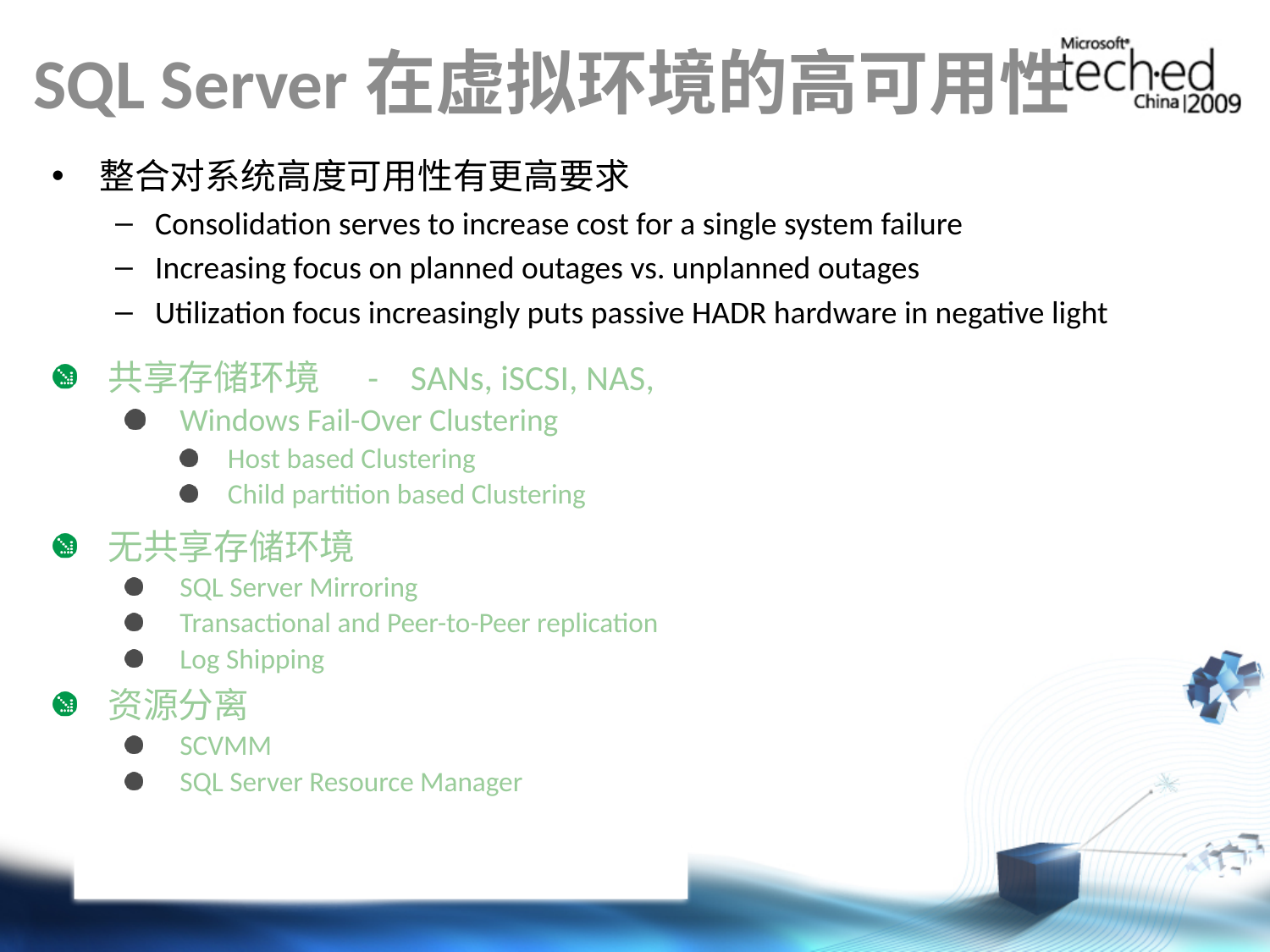

# SQL Server在虚拟环境的高可用性
整合对系统高度可用性有更高要求
Consolidation serves to increase cost for a single system failure
Increasing focus on planned outages vs. unplanned outages
Utilization focus increasingly puts passive HADR hardware in negative light
共享存储环境     -    SANs, iSCSI, NAS,
Windows Fail-Over Clustering
Host based Clustering
Child partition based Clustering
无共享存储环境
SQL Server Mirroring
Transactional and Peer-to-Peer replication
Log Shipping
资源分离
SCVMM
SQL Server Resource Manager